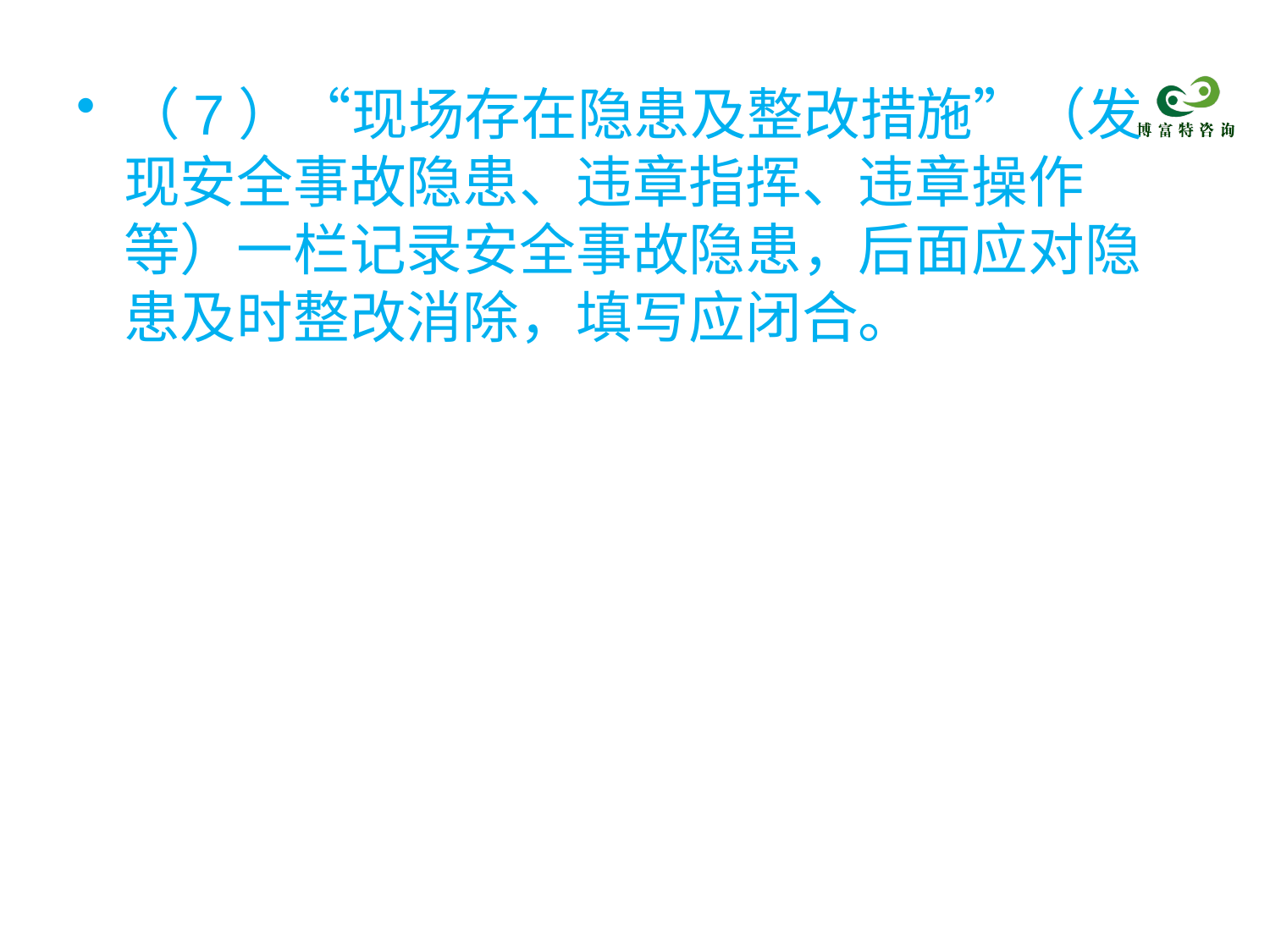

（7）“现场存在隐患及整改措施”（发现安全事故隐患、违章指挥、违章操作等）一栏记录安全事故隐患，后面应对隐患及时整改消除，填写应闭合。